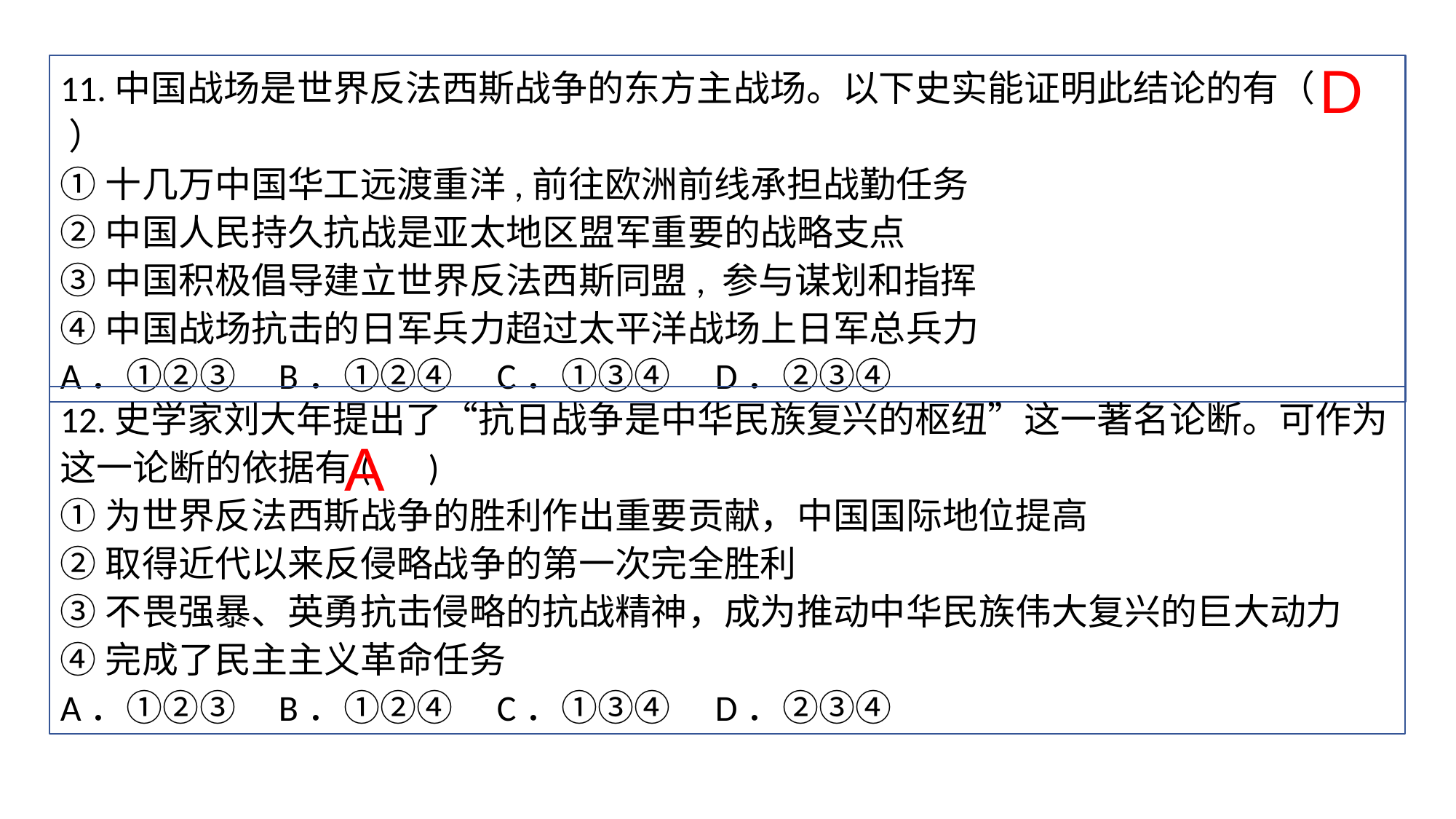

D
11.中国战场是世界反法西斯战争的东方主战场。以下史实能证明此结论的有（      ）
①十几万中国华工远渡重洋,前往欧洲前线承担战勤任务
②中国人民持久抗战是亚太地区盟军重要的战略支点
③中国积极倡导建立世界反法西斯同盟, 参与谋划和指挥
④中国战场抗击的日军兵力超过太平洋战场上日军总兵力
A．①②③	B．①②④	C．①③④	D．②③④
12.史学家刘大年提出了“抗日战争是中华民族复兴的枢纽”这一著名论断。可作为这一论断的依据有(       )
①为世界反法西斯战争的胜利作出重要贡献，中国国际地位提高
②取得近代以来反侵略战争的第一次完全胜利
③不畏强暴、英勇抗击侵略的抗战精神，成为推动中华民族伟大复兴的巨大动力
④完成了民主主义革命任务
A．①②③	B．①②④	C．①③④	D．②③④
A